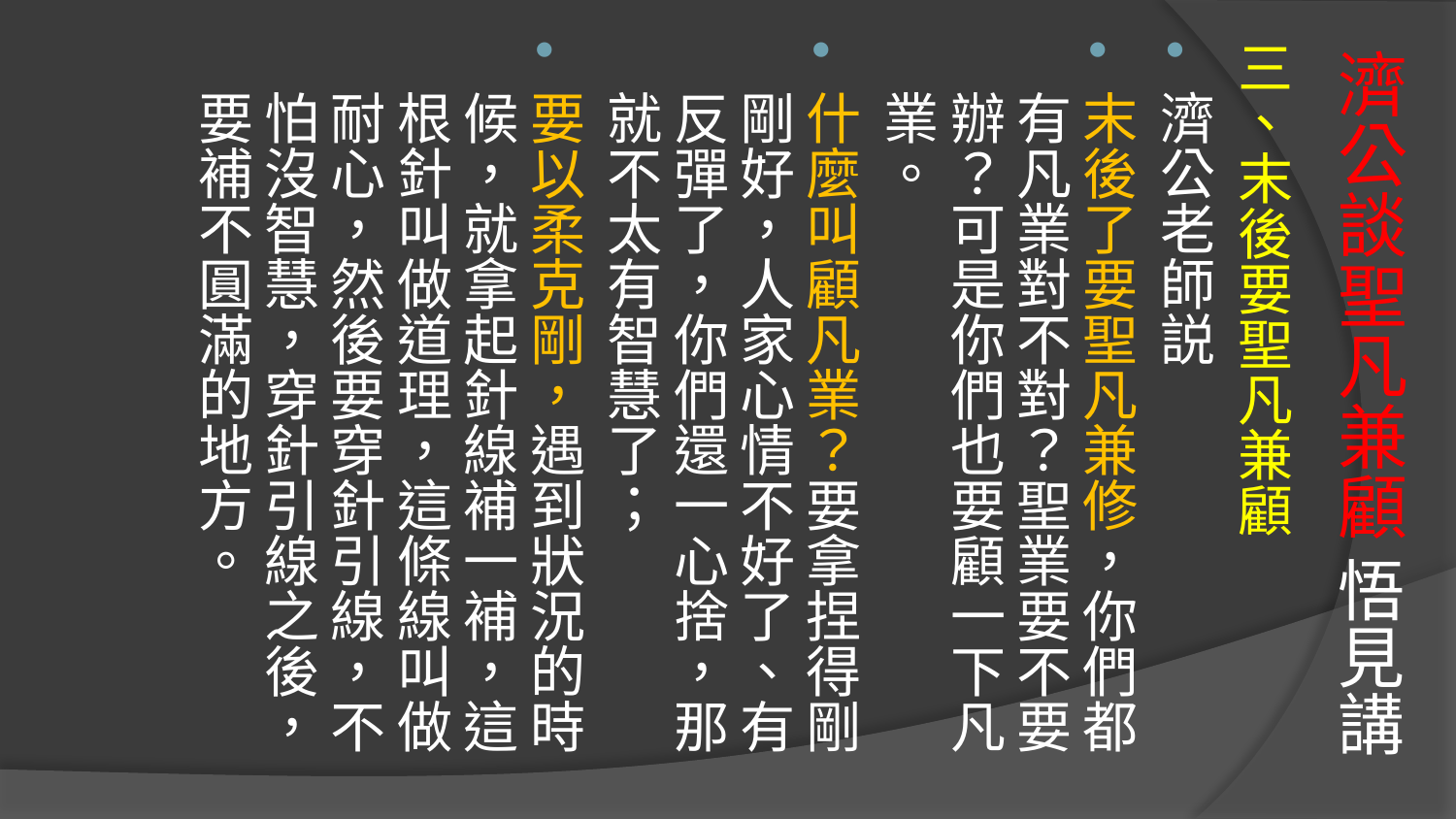

# 濟公談聖凡兼顧 悟見講
三、末後要聖凡兼顧
濟公老師説
末後了要聖凡兼修，你們都有凡業對不對？聖業要不要辦？可是你們也要顧一下凡業。
什麼叫顧凡業？要拿捏得剛剛好，人家心情不好了、有反彈了，你們還一心捨，那就不太有智慧了；
要以柔克剛，遇到狀況的時候，就拿起針線補一補，這根針叫做道理，這條線叫做耐心，然後要穿針引線，不怕沒智慧，穿針引線之後，要補不圓滿的地方。